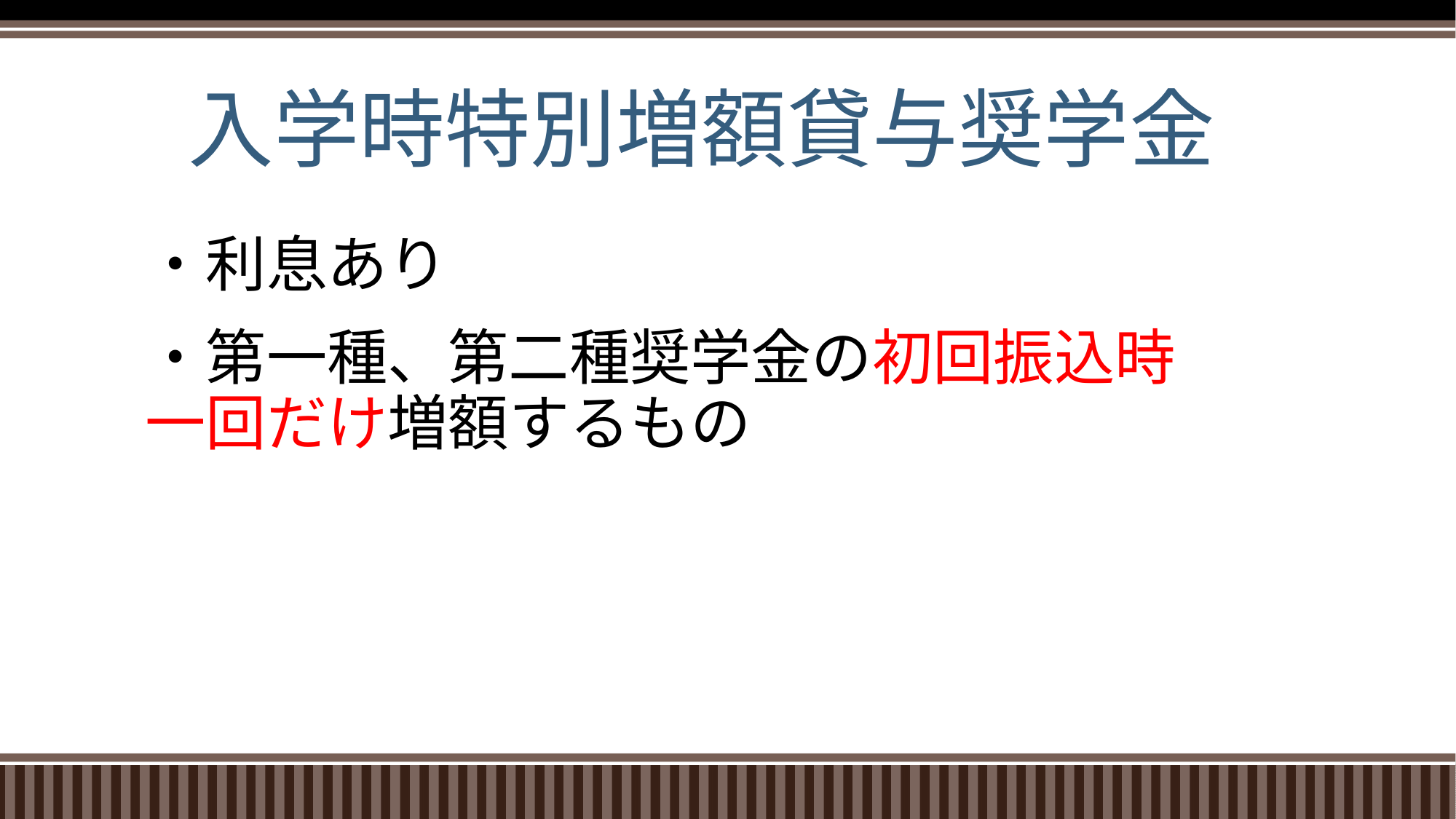

# 入学時特別増額貸与奨学金
・利息あり
・第一種、第二種奨学金の初回振込時一回だけ増額するもの